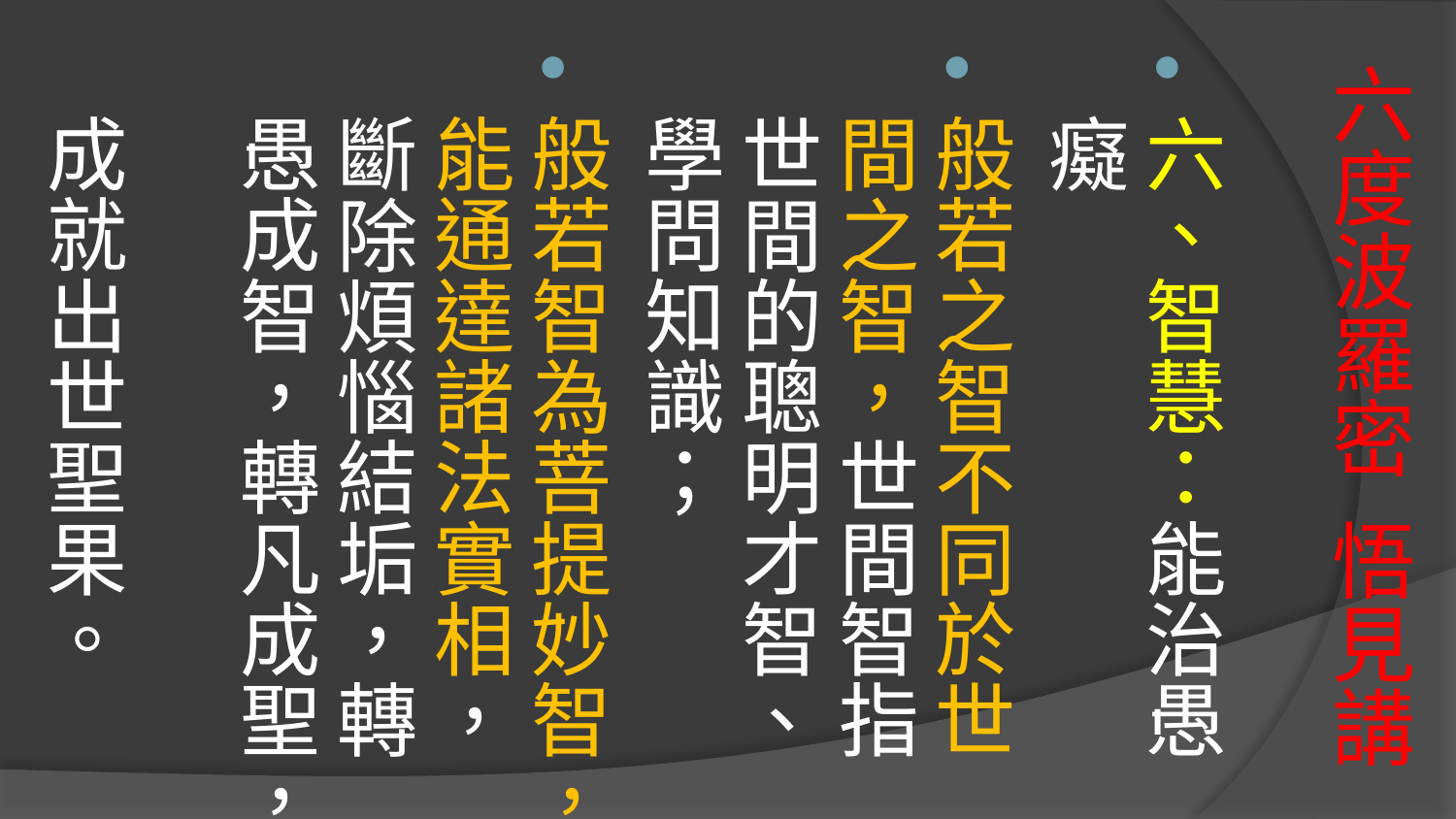

六、智慧：能治愚癡
般若之智不同於世間之智，世間智指世間的聰明才智、學問知識；
般若智為菩提妙智，能通達諸法實相，斷除煩惱結垢，轉愚成智，轉凡成聖，
成就出世聖果。
# 六度波羅密  悟見講